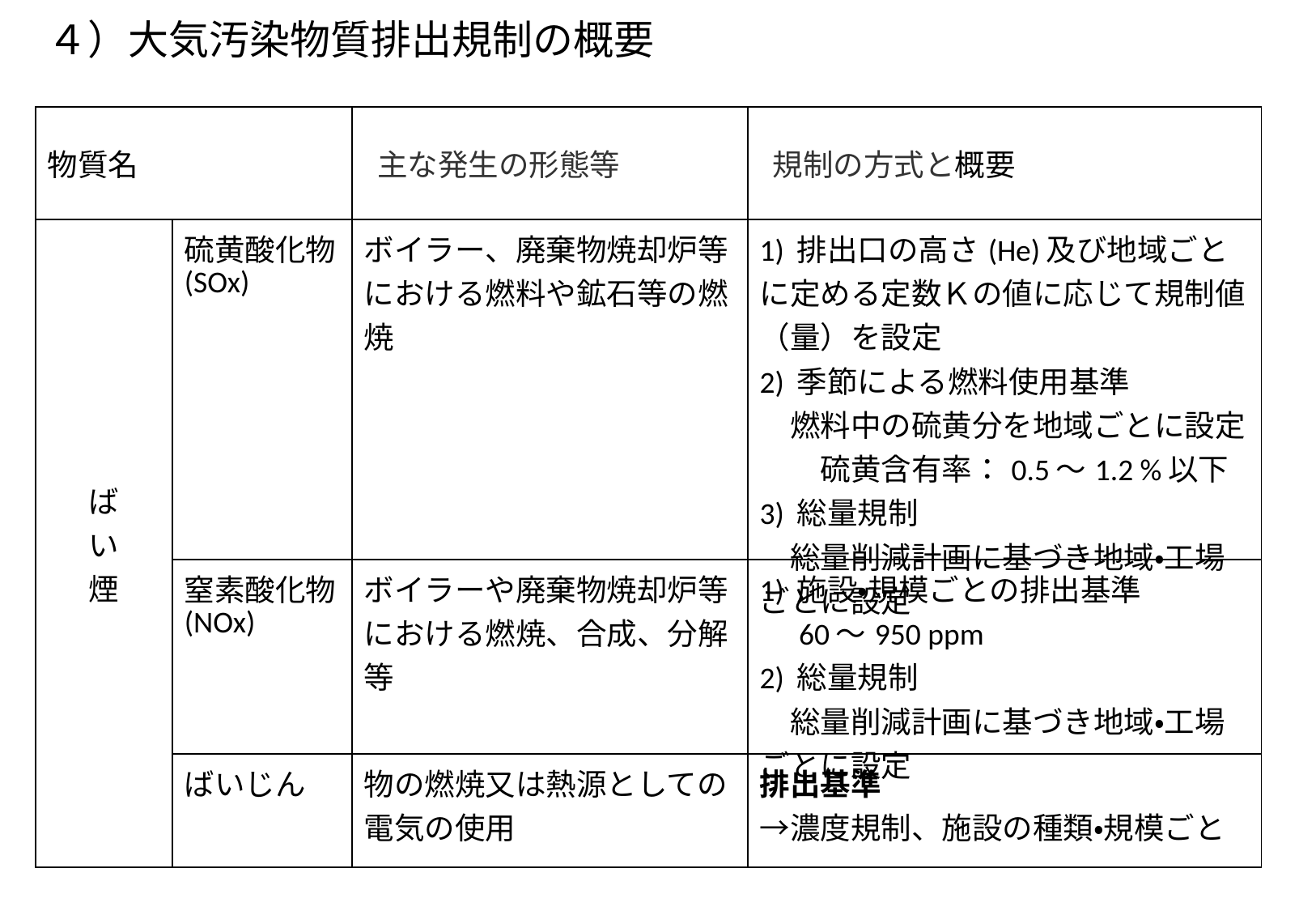

４）大気汚染物質排出規制の概要
| 物質名 |  | 主な発生の形態等 | 規制の方式と概要 |
| --- | --- | --- | --- |
| ば い 煙 | 硫黄酸化物 (SOx) | ボイラー、廃棄物焼却炉等における燃料や鉱石等の燃焼 | 1) 排出口の高さ(He)及び地域ごとに定める定数Ｋの値に応じて規制値（量）を設定 2) 季節による燃料使用基準 　燃料中の硫黄分を地域ごとに設定 　　硫黄含有率：0.5～1.2 %以下 3) 総量規制 　総量削減計画に基づき地域・工場ごとに設定 |
|  | 窒素酸化物 (NOx) | ボイラーや廃棄物焼却炉等における燃焼、合成、分解等 | 1) 施設・規模ごとの排出基準 　60～950 ppm 2) 総量規制 　総量削減計画に基づき地域・工場ごとに設定 |
|  | ばいじん | 物の燃焼又は熱源としての電気の使用 | 排出基準 →濃度規制、施設の種類・規模ごと |